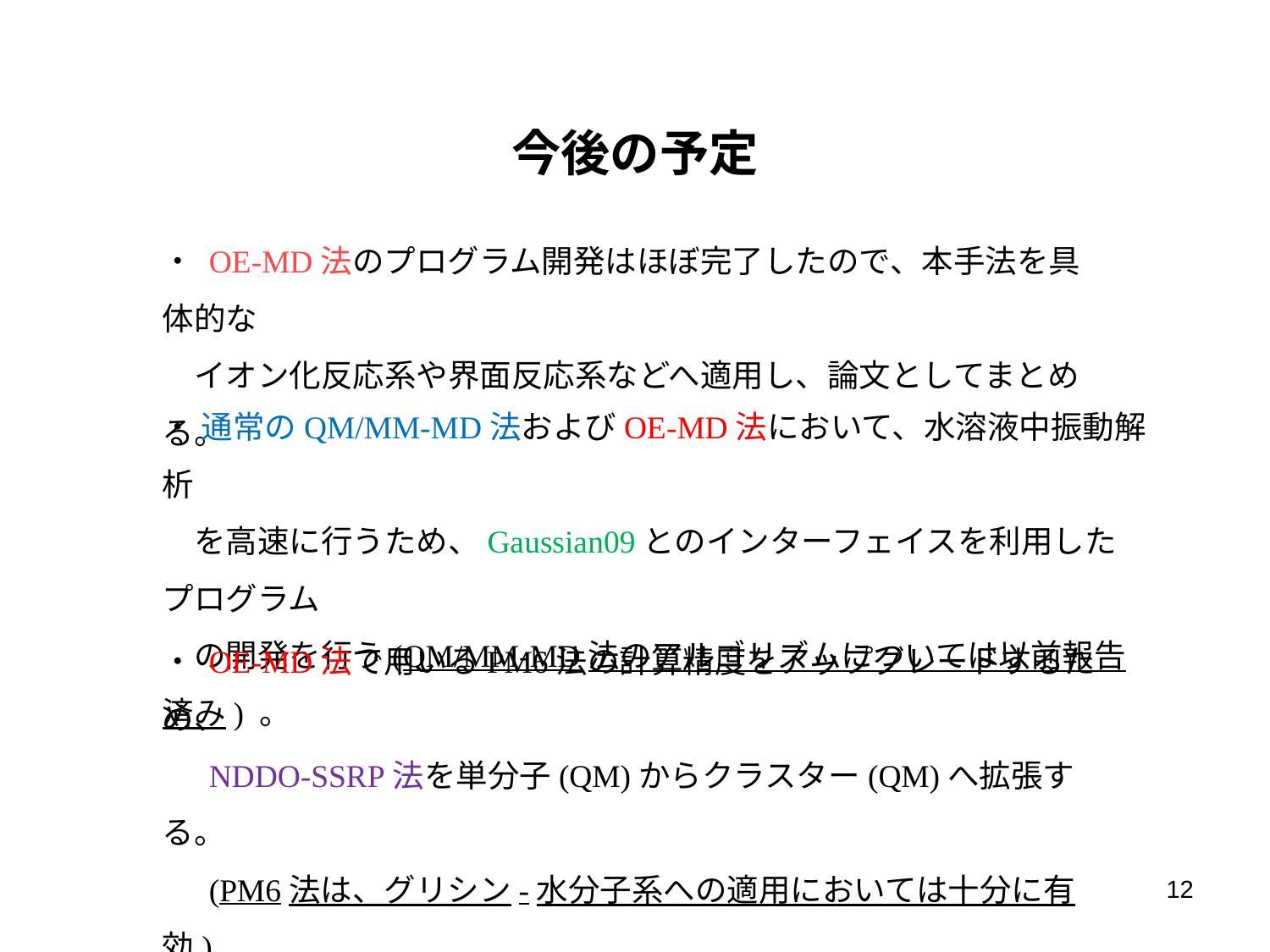

今後の予定
・ OE-MD法のプログラム開発はほぼ完了したので、本手法を具体的な
　イオン化反応系や界面反応系などへ適用し、論文としてまとめる。
・ 通常のQM/MM-MD法およびOE-MD法において、水溶液中振動解析
　を高速に行うため、Gaussian09とのインターフェイスを利用したプログラム
　の開発を行う(QM/MM-MD法のアルゴリズムについては以前報告済み) 。
・ OE-MD法で用いるPM6法の計算精度をアップグレードするため、
　 NDDO-SSRP法を単分子(QM)からクラスター(QM)へ拡張する。
　 (PM6法は、グリシン-水分子系への適用においては十分に有効)
12